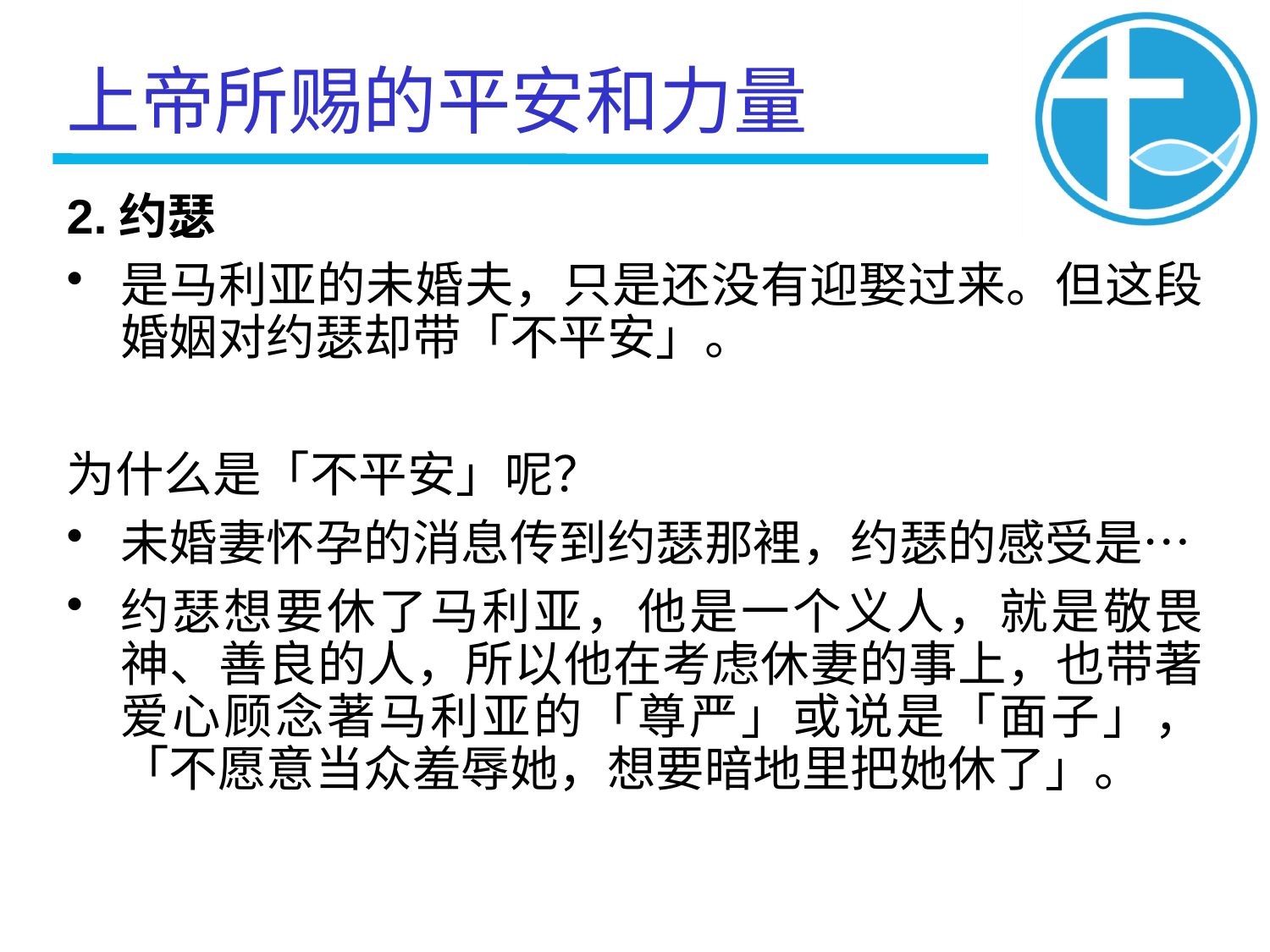

上帝所赐的平安和力量
2.约瑟
是马利亚的未婚夫，只是还没有迎娶过来。但这段婚姻对约瑟却带「不平安」。

为什么是「不平安」呢？
未婚妻怀孕的消息传到约瑟那裡，约瑟的感受是⋯
约瑟想要休了马利亚，他是一个义人，就是敬畏神、善良的人，所以他在考虑休妻的事上，也带著爱心顾念著马利亚的「尊严」或说是「面子」，「不愿意当众羞辱她，想要暗地里把她休了」。